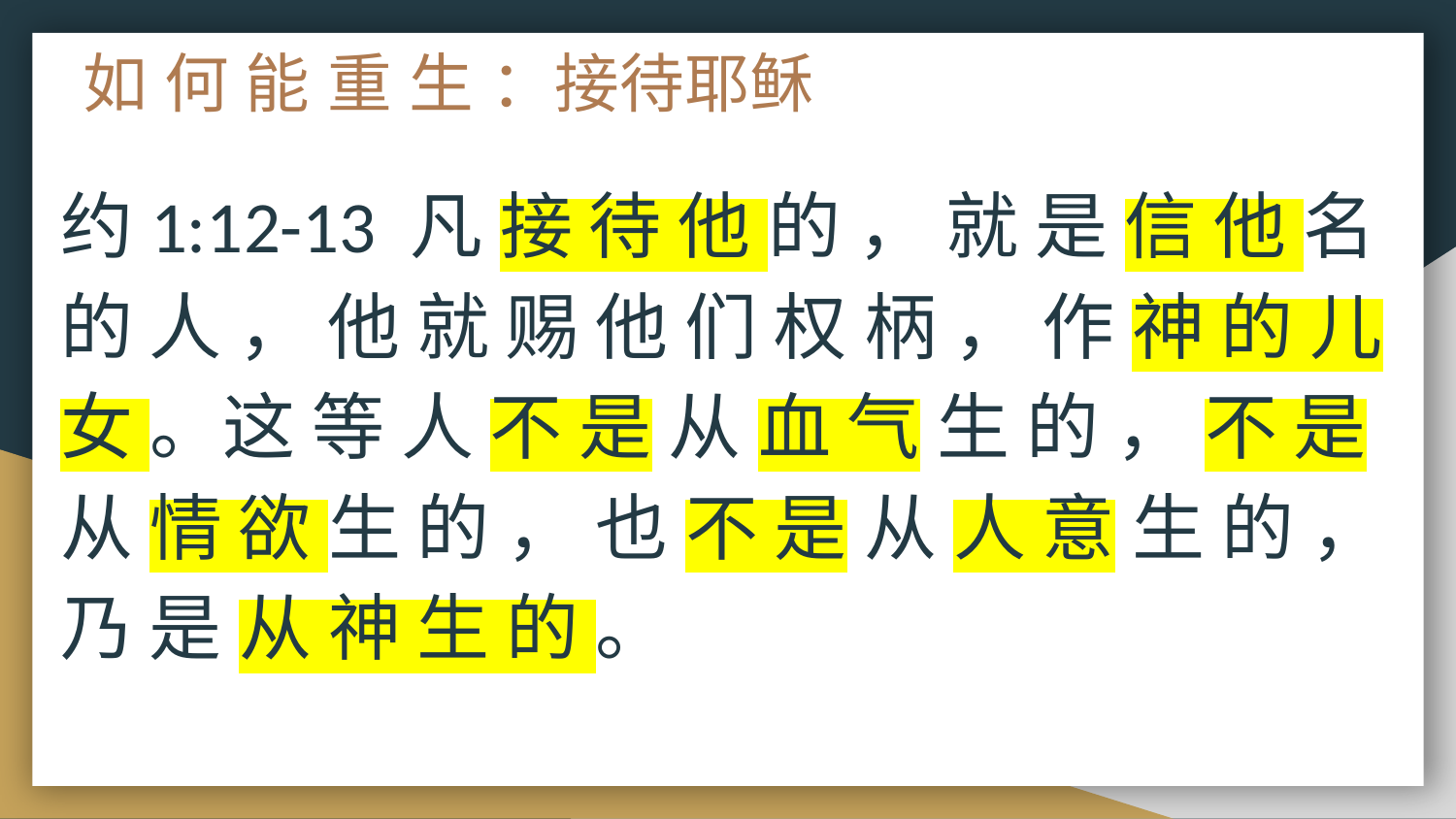

# 如 何 能 重 生 ：接待耶稣
约1:12-13 凡 接 待 他 的 ， 就 是 信 他 名 的 人 ， 他 就 赐 他 们 权 柄 ， 作 神 的 儿 女 。这 等 人 不 是 从 血 气 生 的 ， 不 是 从 情 欲 生 的 ， 也 不 是 从 人 意 生 的 ， 乃 是 从 神 生 的 。